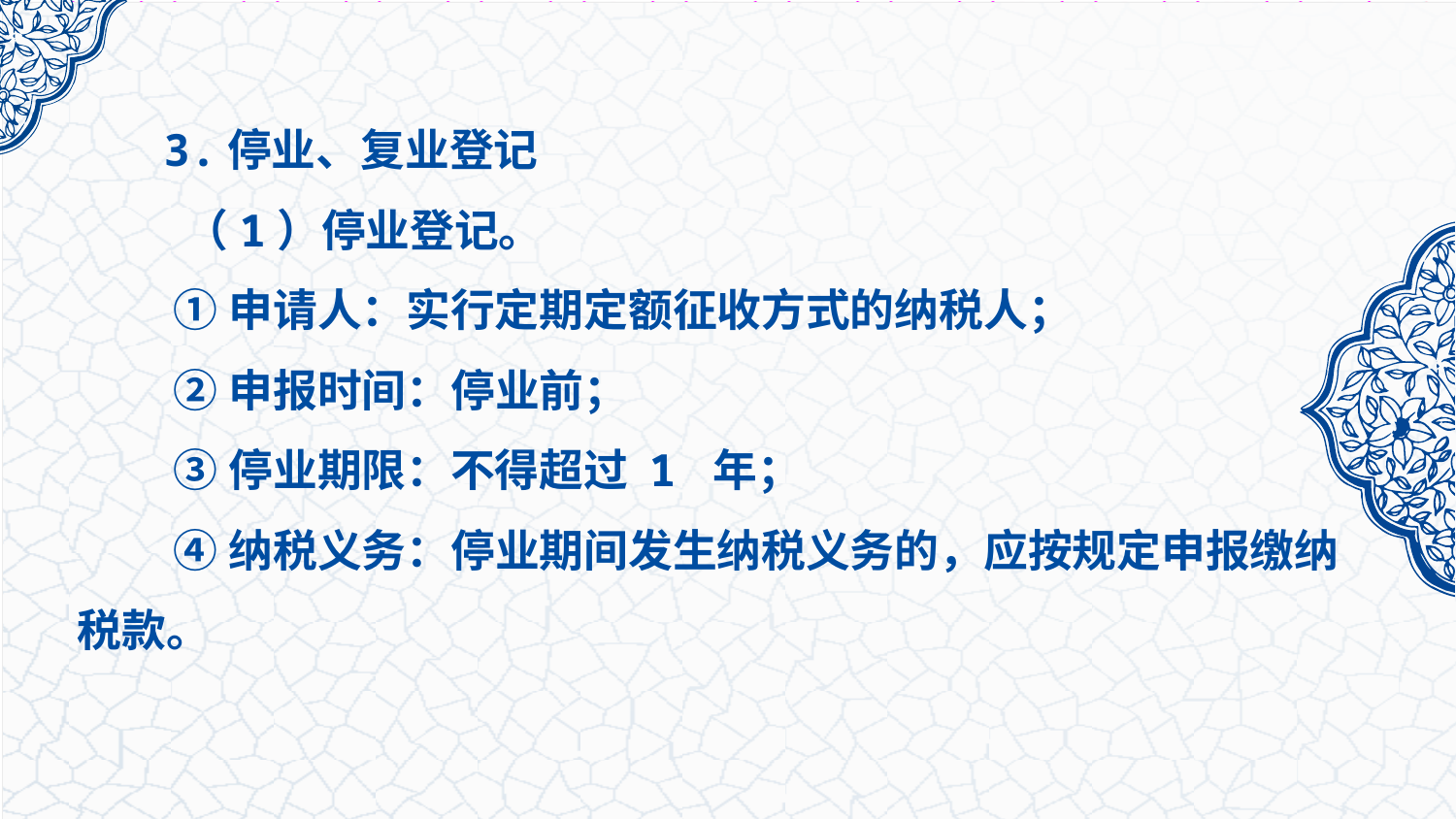

3.停业、复业登记
 （1）停业登记。
 ①申请人：实行定期定额征收方式的纳税人；
 ②申报时间：停业前；
 ③停业期限：不得超过 1 年；
 ④纳税义务：停业期间发生纳税义务的，应按规定申报缴纳税款。